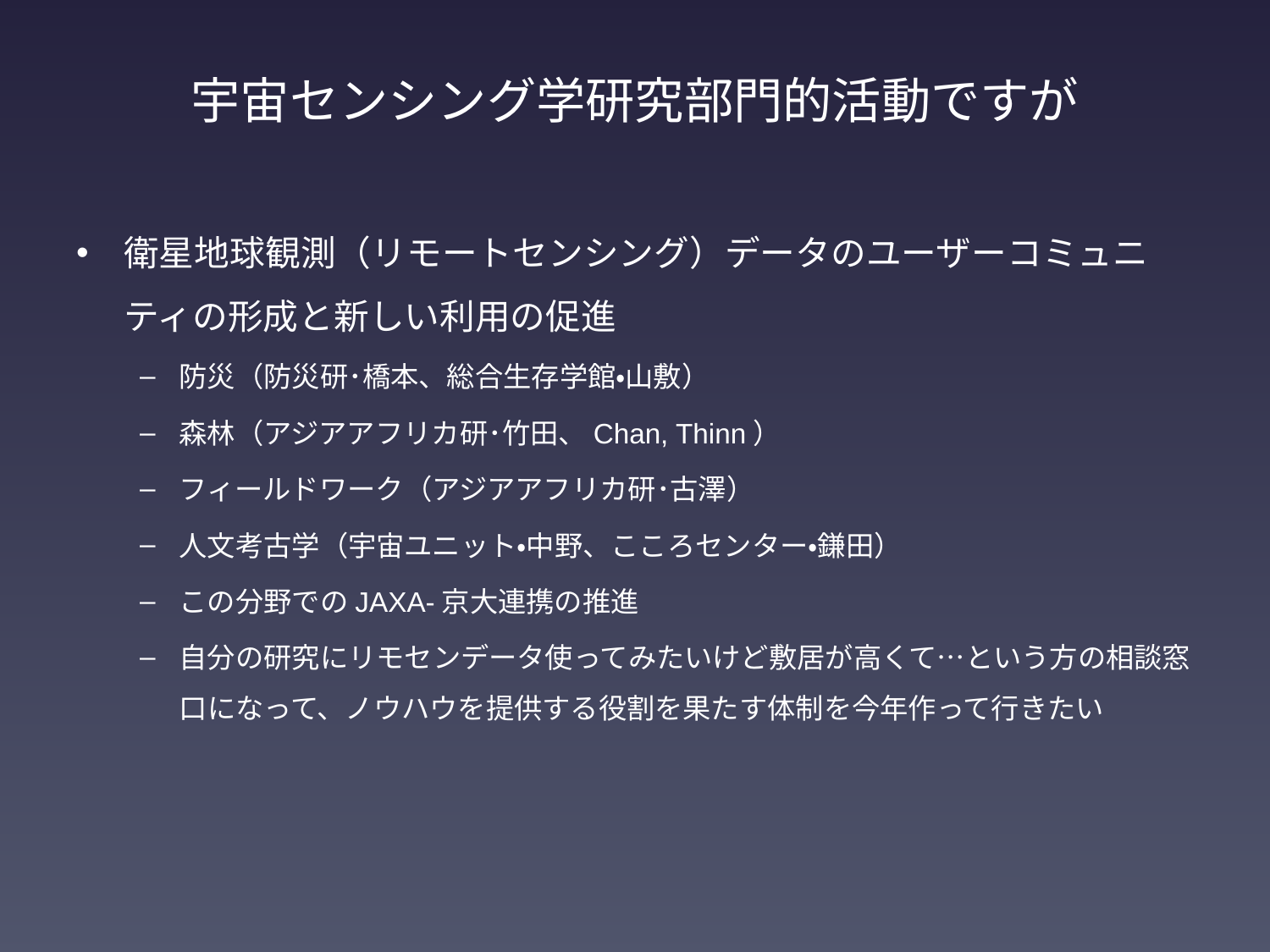

# 宇宙センシング学研究部門的活動ですが
衛星地球観測（リモートセンシング）データのユーザーコミュニティの形成と新しい利用の促進
防災（防災研･橋本、総合生存学館・山敷）
森林（アジアアフリカ研･竹田、Chan, Thinn）
フィールドワーク（アジアアフリカ研･古澤）
人文考古学（宇宙ユニット・中野、こころセンター・鎌田）
この分野でのJAXA-京大連携の推進
自分の研究にリモセンデータ使ってみたいけど敷居が高くて…という方の相談窓口になって、ノウハウを提供する役割を果たす体制を今年作って行きたい